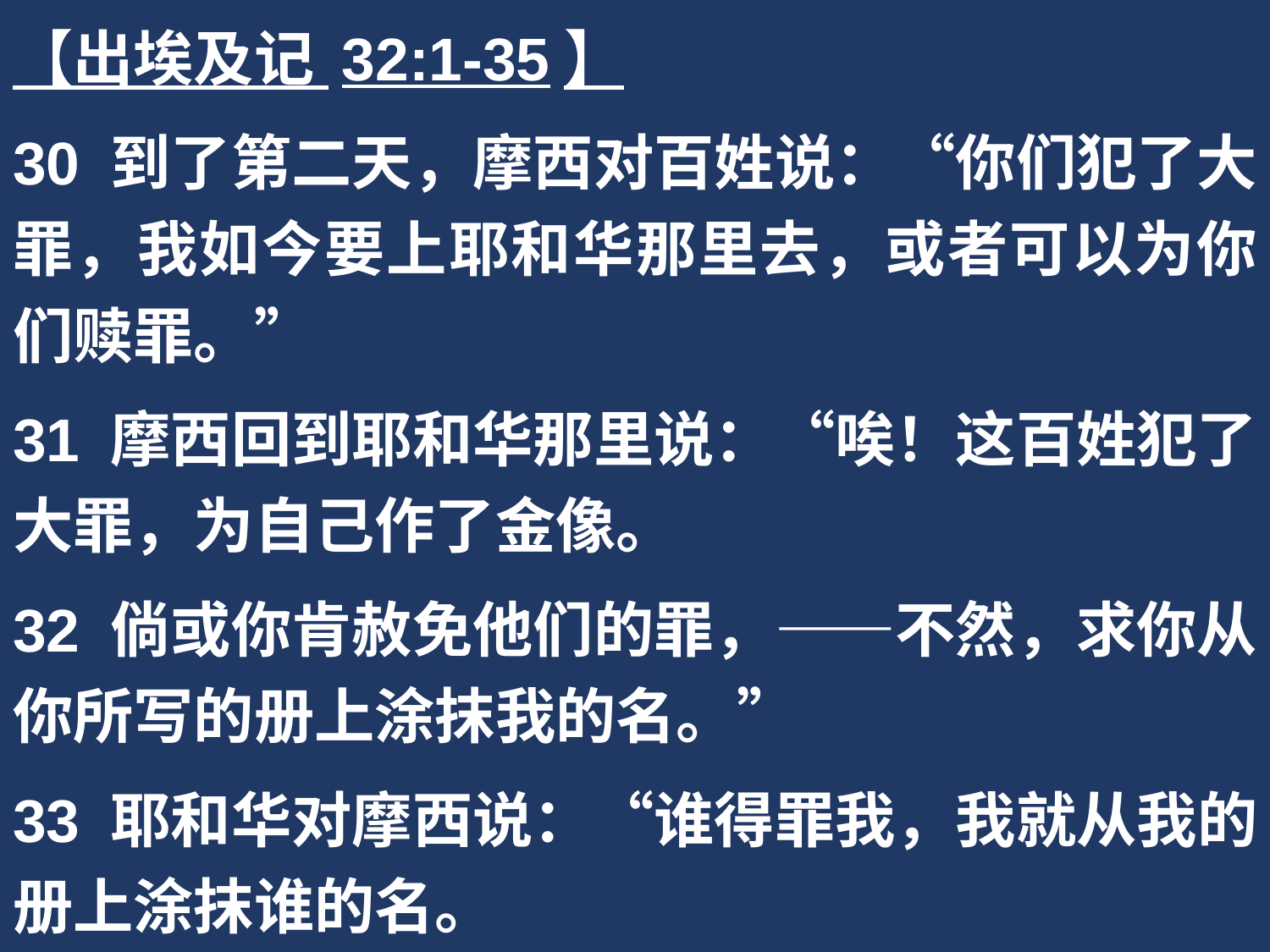

【出埃及记 32:1-35】
30 到了第二天，摩西对百姓说：“你们犯了大罪，我如今要上耶和华那里去，或者可以为你们赎罪。”
31 摩西回到耶和华那里说：“唉！这百姓犯了大罪，为自己作了金像。
32 倘或你肯赦免他们的罪，——不然，求你从你所写的册上涂抹我的名。”
33 耶和华对摩西说：“谁得罪我，我就从我的册上涂抹谁的名。